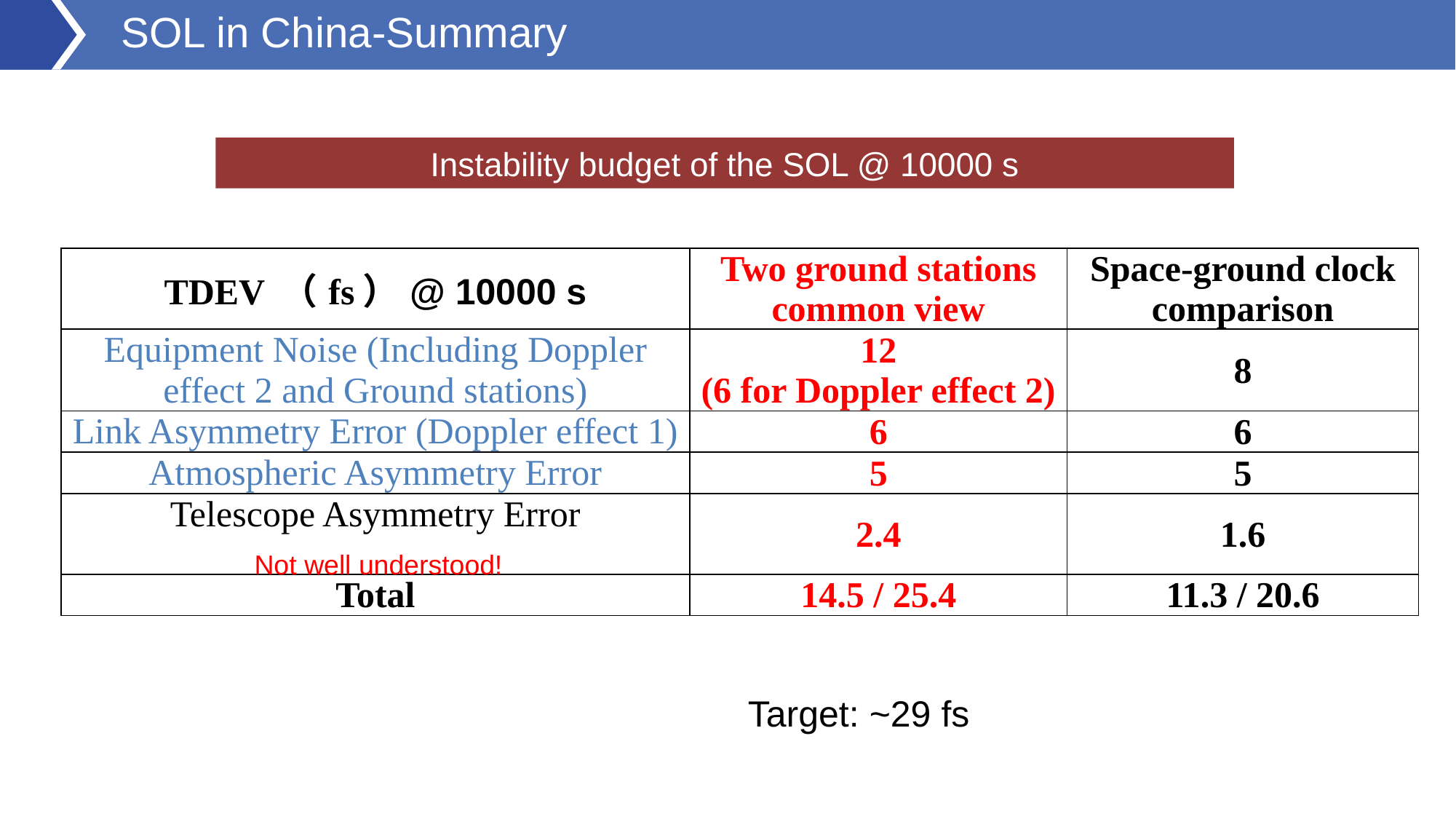

SOL in China-Summary
| 星地光钟比对（单链路）：进入E-18量级 |  |  |
| --- | --- | --- |
|  | 任务书指标 | 设计指标 |
| 时频传递链路 | 5 E-18 | 2.8 E-18 |
| 星载光钟 | 5 E-18 | 5 E-18 |
| 地面光钟 | 5 E-19 | 5 E-19 |
| 卫星相对论效应 | 4.5 E-18 | 3.5 E-18 |
| 地面相对论修正 | 3 E-18 | 3 E-18 |
| 合计（按累加） | 1.9 E-17 | 1.7 E-17 |
| 合计（按均方根） | 9.0 E-18 | 7.4 E-18 |
Instability budget of the SOL @ 10000 s
| TDEV （fs）@ 10000 s | Two ground stations common view | Space-ground clock comparison |
| --- | --- | --- |
| Equipment Noise (Including Doppler effect 2 and Ground stations)​ | 12 (6 for Doppler effect 2) | 8 |
| Link Asymmetry Error (Doppler effect 1) | 6 | 6 |
| Atmospheric Asymmetry Error​ | 5 | 5 |
| Telescope Asymmetry Error ​​ | 2.4 | 1.6 |
| Total | 14.5 / 25.4 | 11.3 / 20.6 |
Not well understood!
Target: ~29 fs